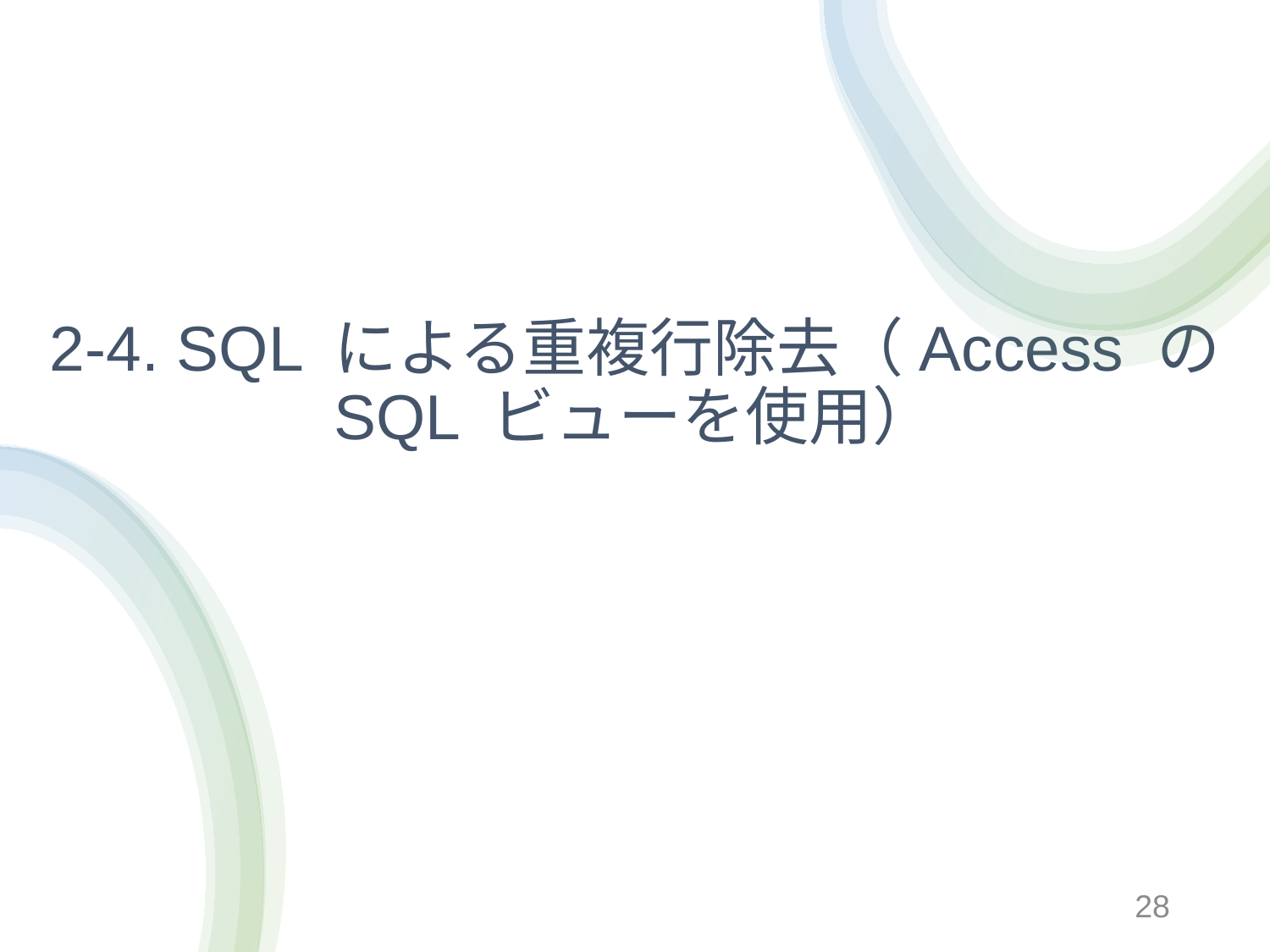

# 2-4. SQL による重複行除去（Access の SQL ビューを使用）

28